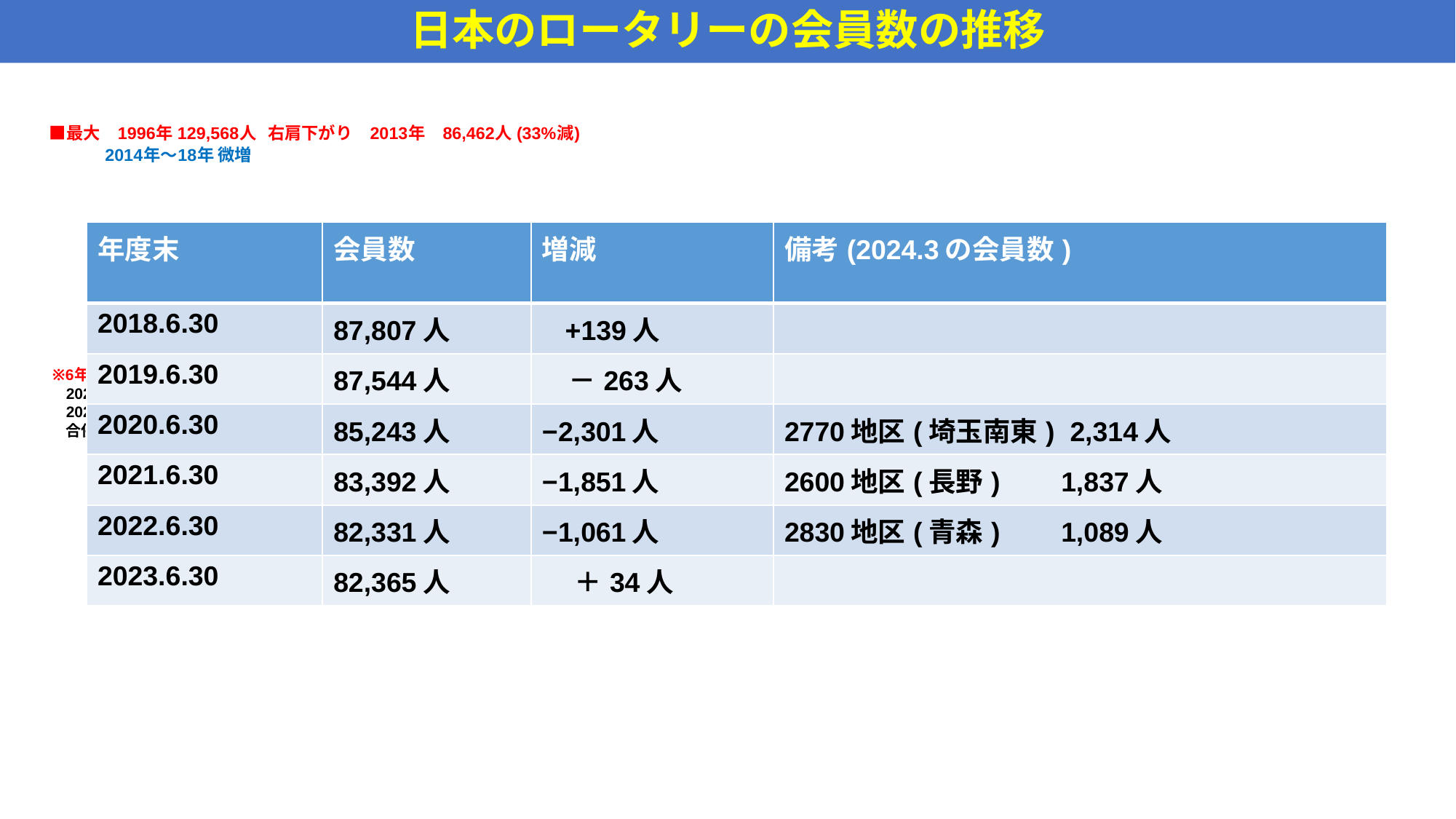

# 日本のロータリーの会員数の推移
 ■最大　1996年 129,568人   右肩下がり　2013年　86,462人 (33%減)
             2014年～18年 微増

  ※6年間で3,633人の減少
　  2024年1月理事会決定事項
　  2026年7月1日までに会員数1100名に達しない場合、2028年7月1日より2830地区(青森)を隣接地区と
　  合併する

| 年度末 | 会員数 | 増減 | 備考(2024.3の会員数) |
| --- | --- | --- | --- |
| 2018.6.30 | 87,807人 | +139人 |  |
| 2019.6.30 | 87,544人 | －263人 |  |
| 2020.6.30 | 85,243人 | −2,301人 | 2770地区(埼玉南東) 2,314人 |
| 2021.6.30 | 83,392人 | −1,851人 | 2600地区(長野) 1,837人 |
| 2022.6.30 | 82,331人 | −1,061人 | 2830地区(青森) 1,089人 |
| 2023.6.30 | 82,365人 | ＋34人 |  |